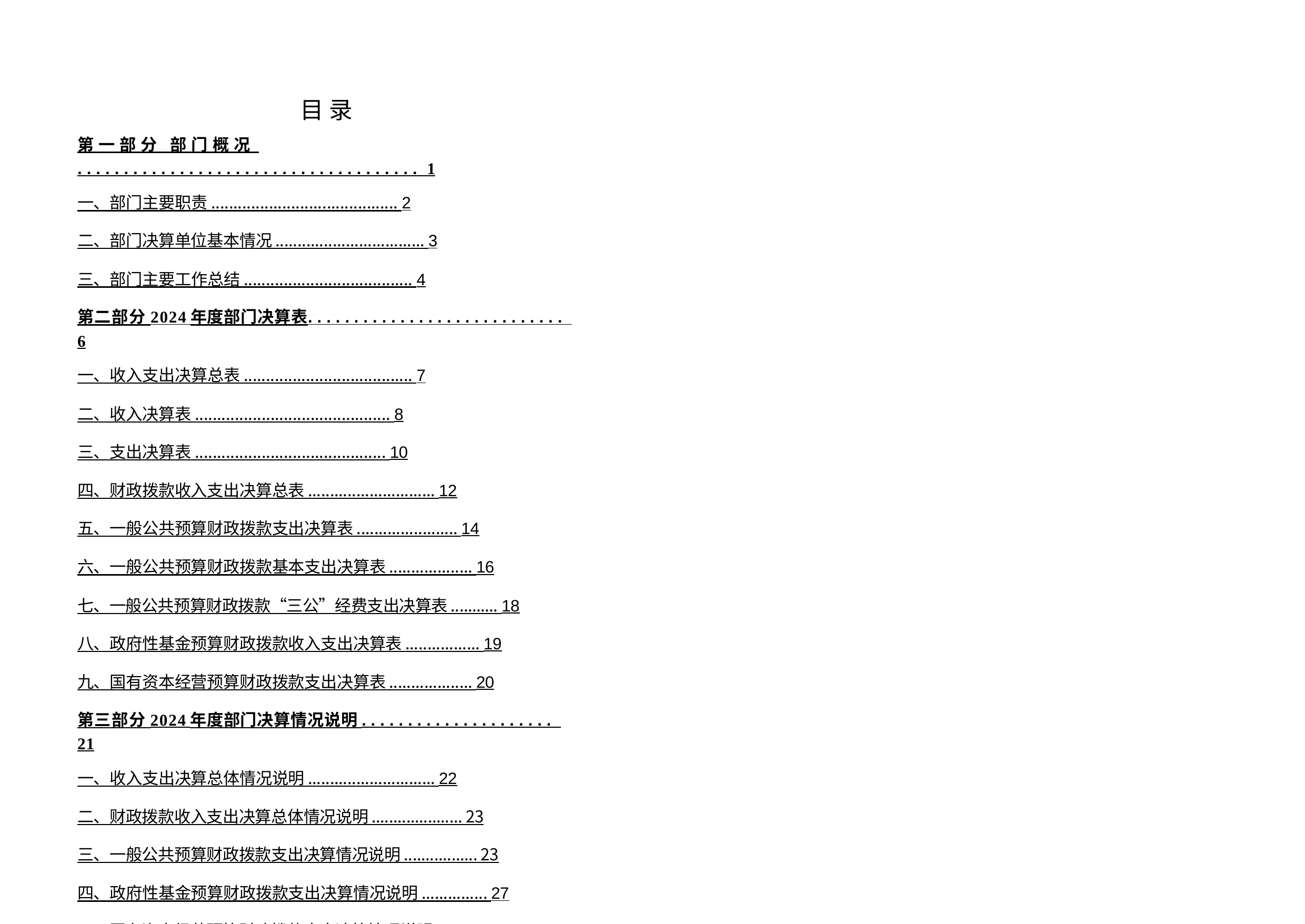

目 录
第一部分 部门概况 ..................................... 1
一、部门主要职责 .......................................... 2
二、部门决算单位基本情况 .................................. 3
三、部门主要工作总结 ...................................... 4
第二部分 2024 年度部门决算表............................ 6
一、收入支出决算总表 ...................................... 7
二、收入决算表 ............................................ 8
三、支出决算表 ........................................... 10
四、财政拨款收入支出决算总表 ............................. 12
五、一般公共预算财政拨款支出决算表 ....................... 14
六、一般公共预算财政拨款基本支出决算表 ................... 16
七、一般公共预算财政拨款“三公”经费支出决算表 ........... 18
八、政府性基金预算财政拨款收入支出决算表 ................. 19
九、国有资本经营预算财政拨款支出决算表 ................... 20
第三部分 2024 年度部门决算情况说明 ..................... 21
一、收入支出决算总体情况说明 ............................. 22
二、财政拨款收入支出决算总体情况说明 ..................... 23
三、一般公共预算财政拨款支出决算情况说明 ................. 23
四、政府性基金预算财政拨款支出决算情况说明 ............... 27
五、国有资本经营预算财政拨款支出决算情况说明 ............. 27